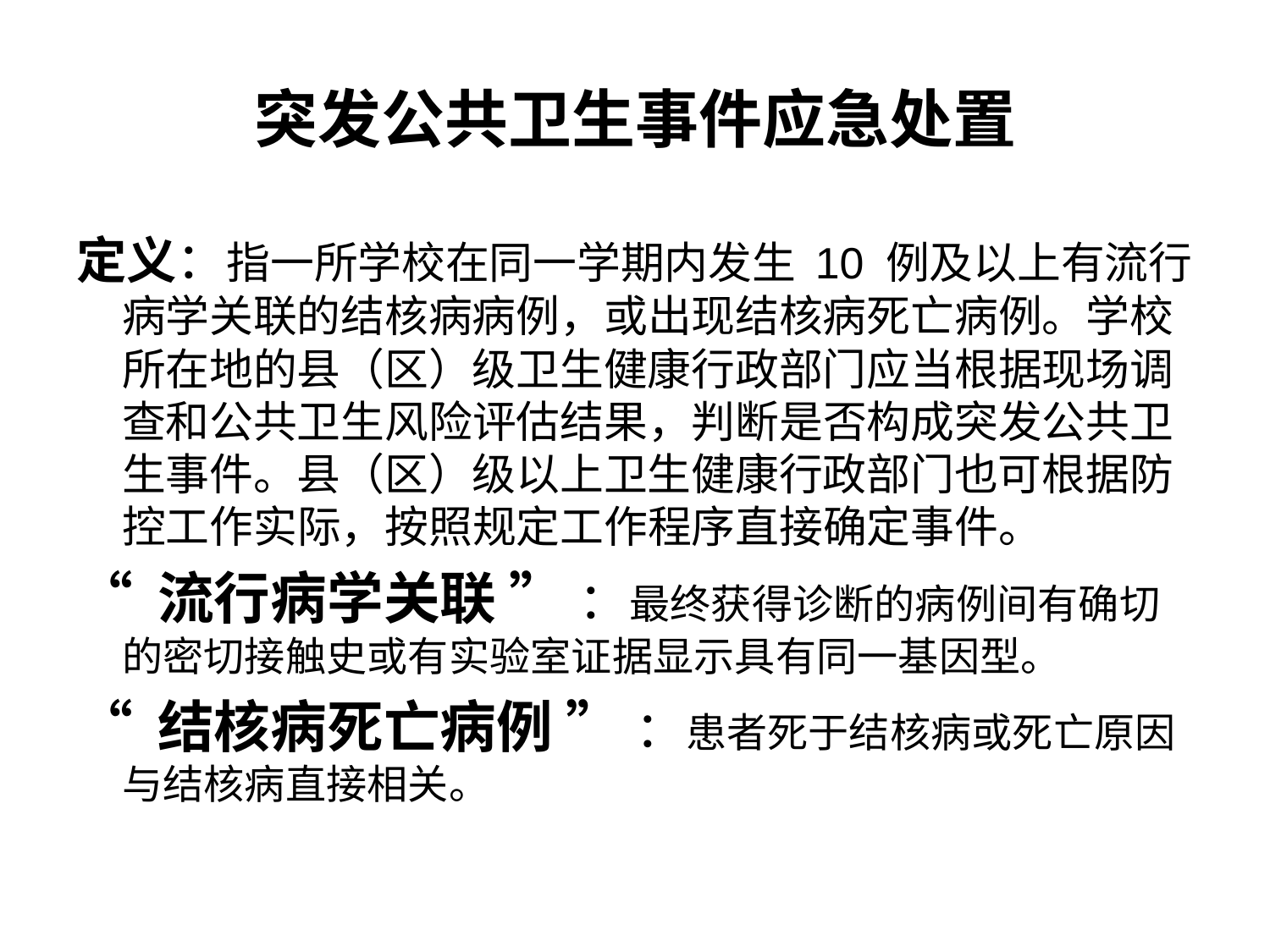

# 突发公共卫生事件应急处置
定义：指一所学校在同一学期内发生 10 例及以上有流行病学关联的结核病病例，或出现结核病死亡病例。学校所在地的县（区）级卫生健康行政部门应当根据现场调查和公共卫生风险评估结果，判断是否构成突发公共卫生事件。县（区）级以上卫生健康行政部门也可根据防控工作实际，按照规定工作程序直接确定事件。
“ 流行病学关联 ” ：最终获得诊断的病例间有确切的密切接触史或有实验室证据显示具有同一基因型。
“ 结核病死亡病例 ” ：患者死于结核病或死亡原因与结核病直接相关。